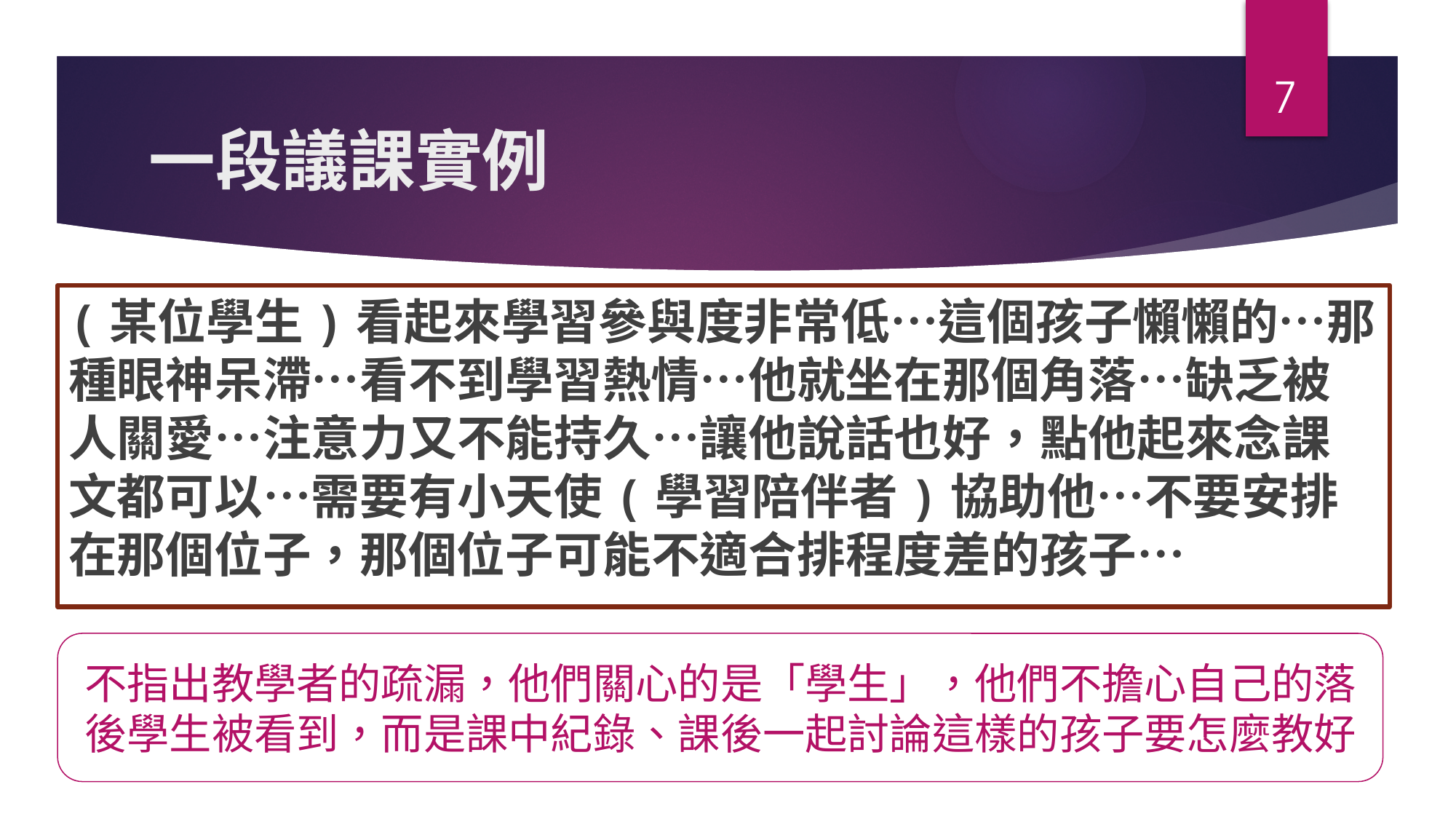

7
# 一段議課實例
(某位學生)看起來學習參與度非常低…這個孩子懶懶的…那種眼神呆滯…看不到學習熱情…他就坐在那個角落…缺乏被人關愛…注意力又不能持久…讓他說話也好，點他起來念課文都可以…需要有小天使(學習陪伴者)協助他…不要安排在那個位子，那個位子可能不適合排程度差的孩子…
不指出教學者的疏漏，他們關心的是「學生」，他們不擔心自己的落後學生被看到，而是課中紀錄、課後一起討論這樣的孩子要怎麼教好